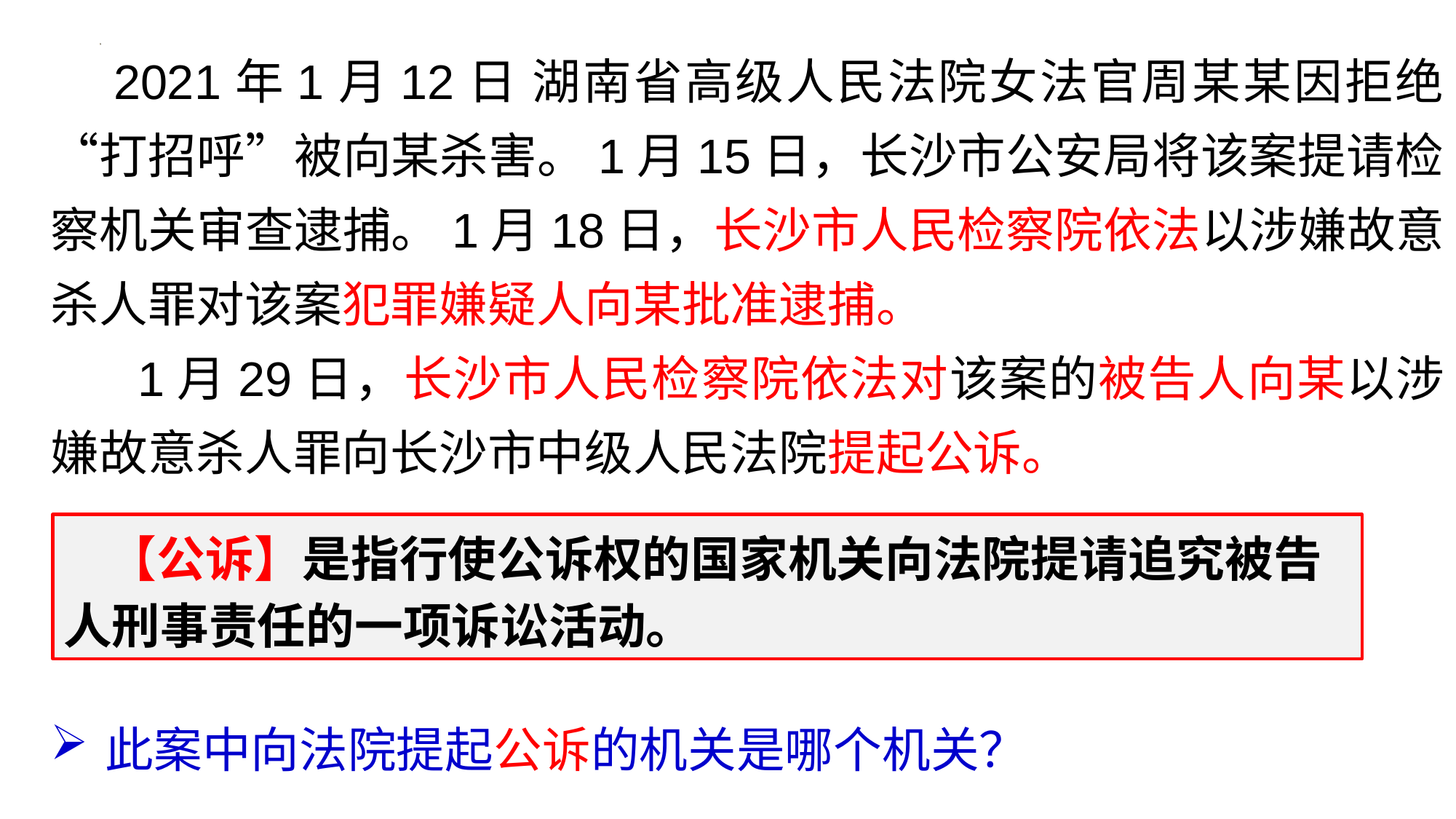

2021年1月12日 湖南省高级人民法院女法官周某某因拒绝“打招呼”被向某杀害。1月15日，长沙市公安局将该案提请检察机关审查逮捕。1月18日，长沙市人民检察院依法以涉嫌故意杀人罪对该案犯罪嫌疑人向某批准逮捕。
      1月29日，长沙市人民检察院依法对该案的被告人向某以涉嫌故意杀人罪向长沙市中级人民法院提起公诉。
   【公诉】是指行使公诉权的国家机关向法院提请追究被告人刑事责任的一项诉讼活动。
此案中向法院提起公诉的机关是哪个机关？